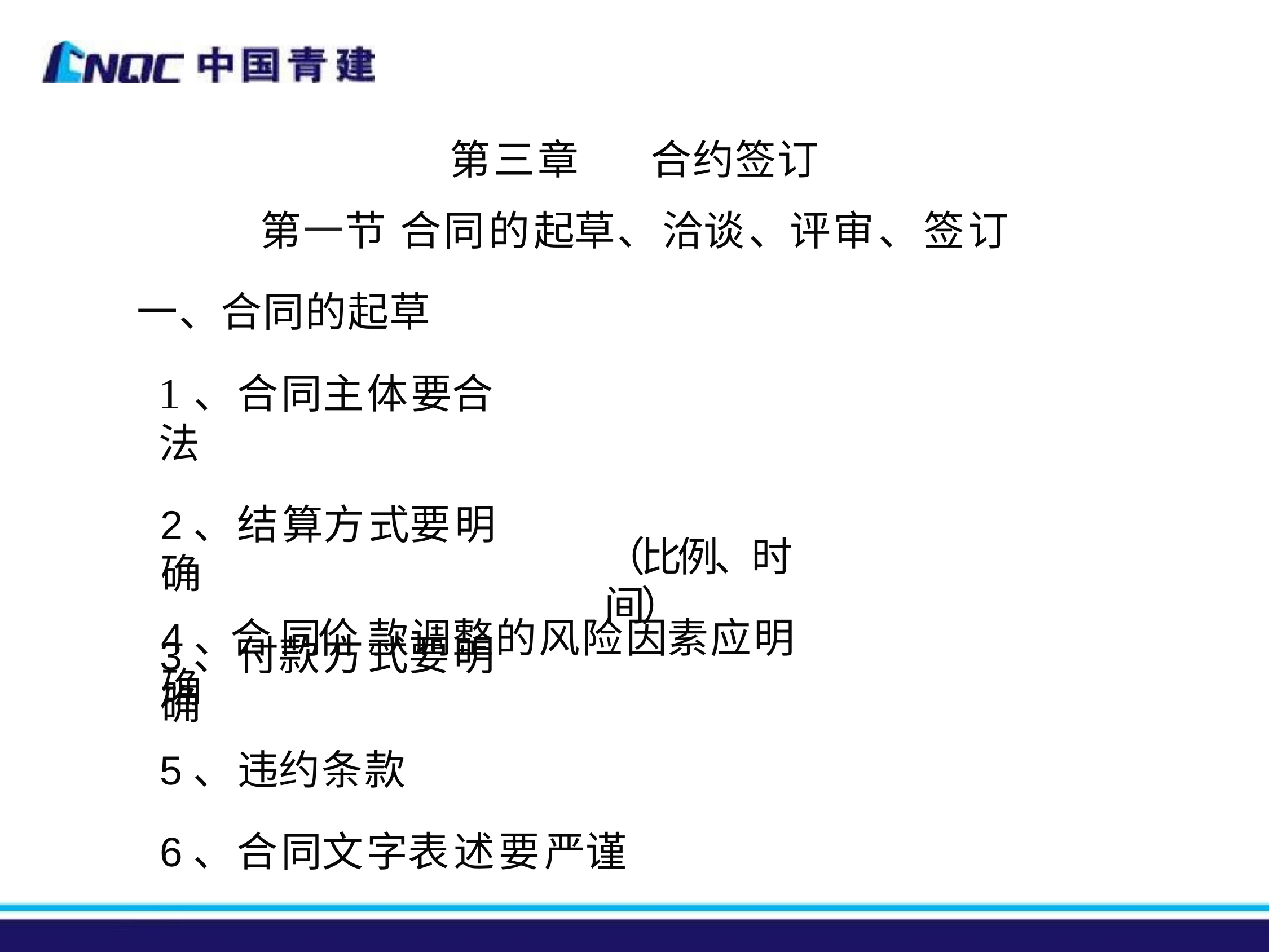

# 第三章	合约签订
第一节 合同的起草、洽谈、评审、签订
一、合同的起草
1、合同主体要合法
2、结算方式要明确
3、付款方式要明确
（比例、时间）
4、合 同价 款调整的风险因素应明确
5、违约条款
6、合同文字表述要严谨